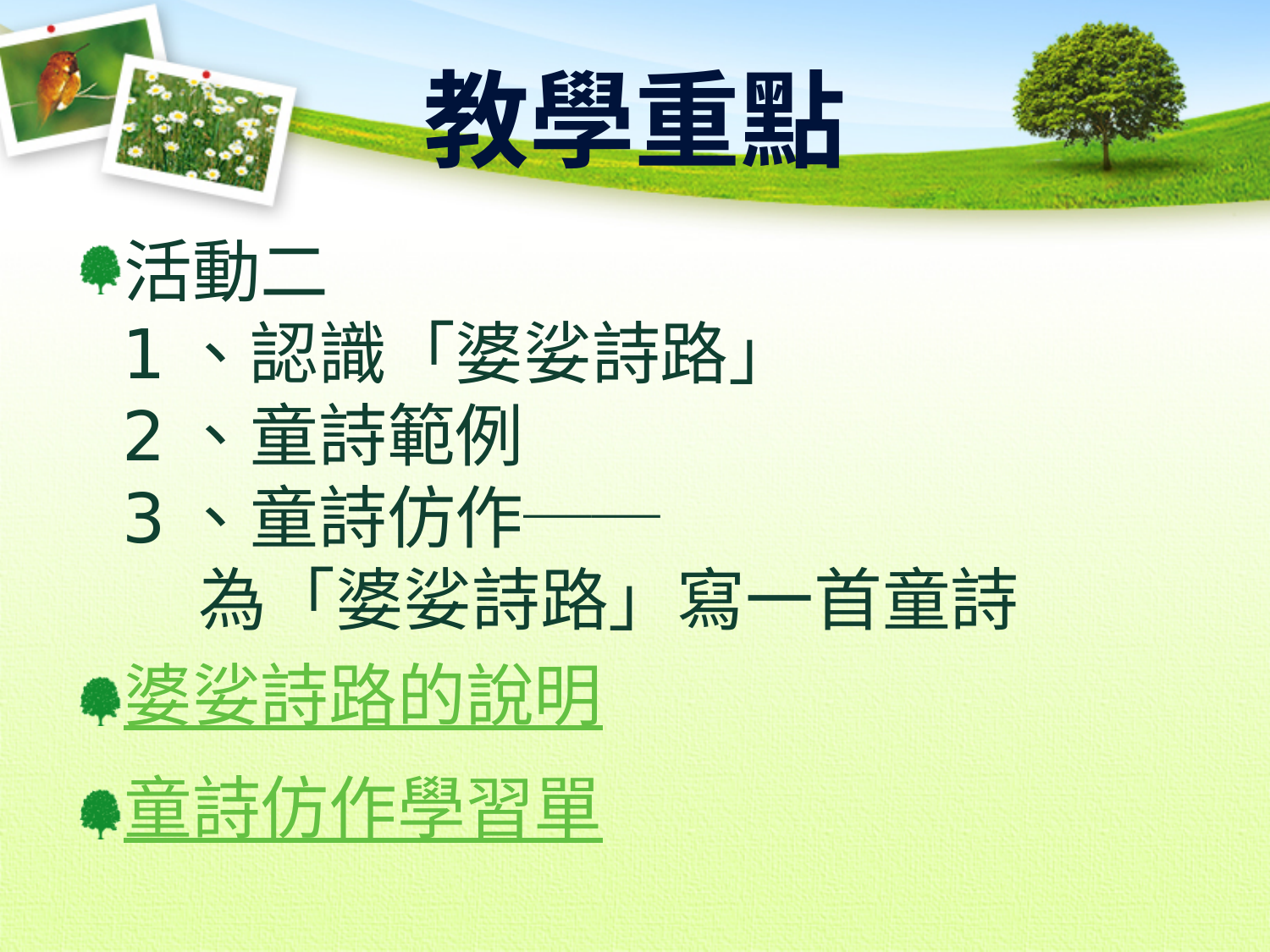

# 教學重點
活動二
1、認識「婆娑詩路」
2、童詩範例
3、童詩仿作──
     為「婆娑詩路」寫一首童詩
婆娑詩路的說明
童詩仿作學習單